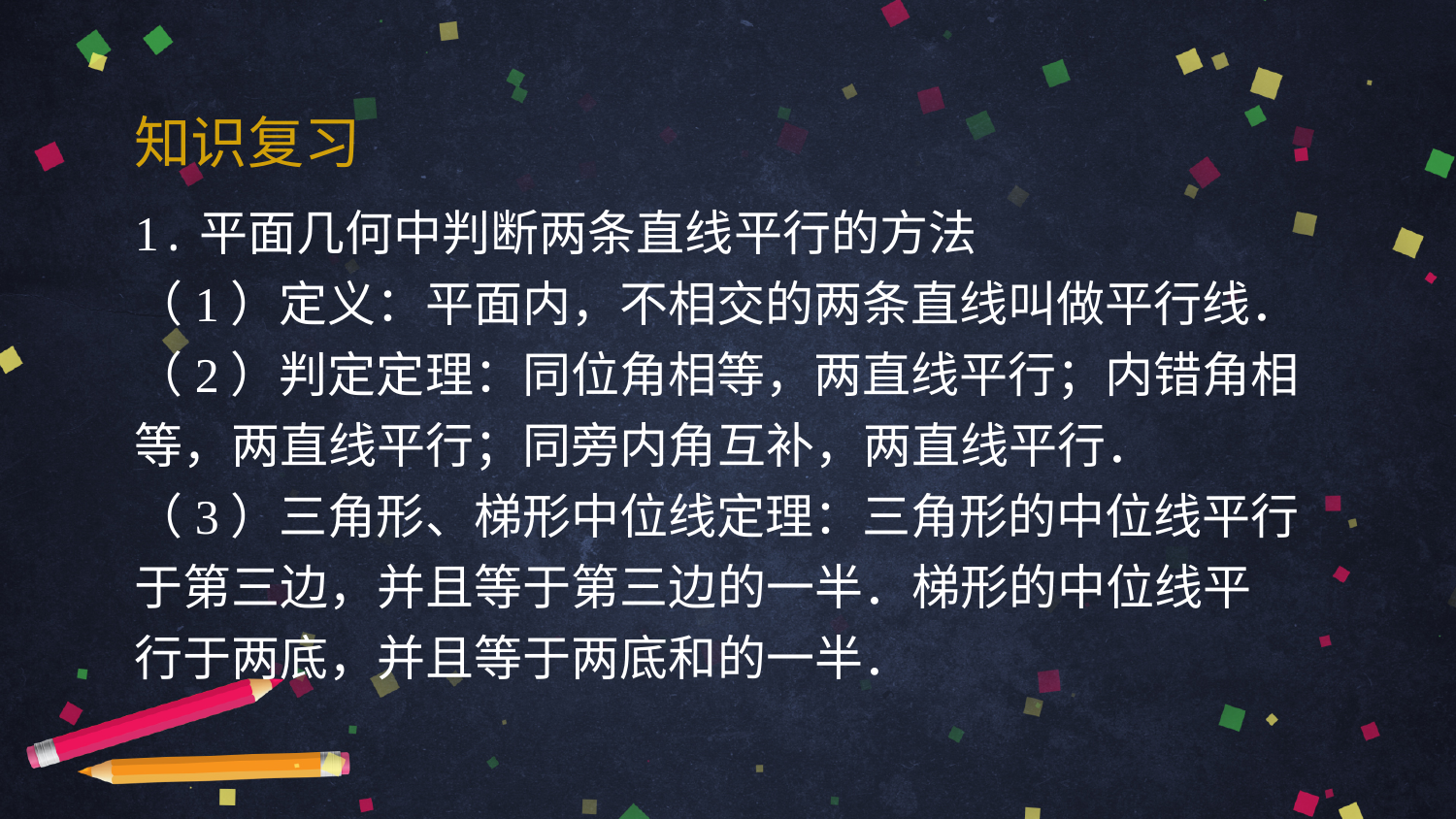

知识复习
1.平面几何中判断两条直线平行的方法
（1）定义：平面内，不相交的两条直线叫做平行线．
（2）判定定理：同位角相等，两直线平行；内错角相等，两直线平行；同旁内角互补，两直线平行．
（3）三角形、梯形中位线定理：三角形的中位线平行
于第三边，并且等于第三边的一半．梯形的中位线平
行于两底，并且等于两底和的一半．